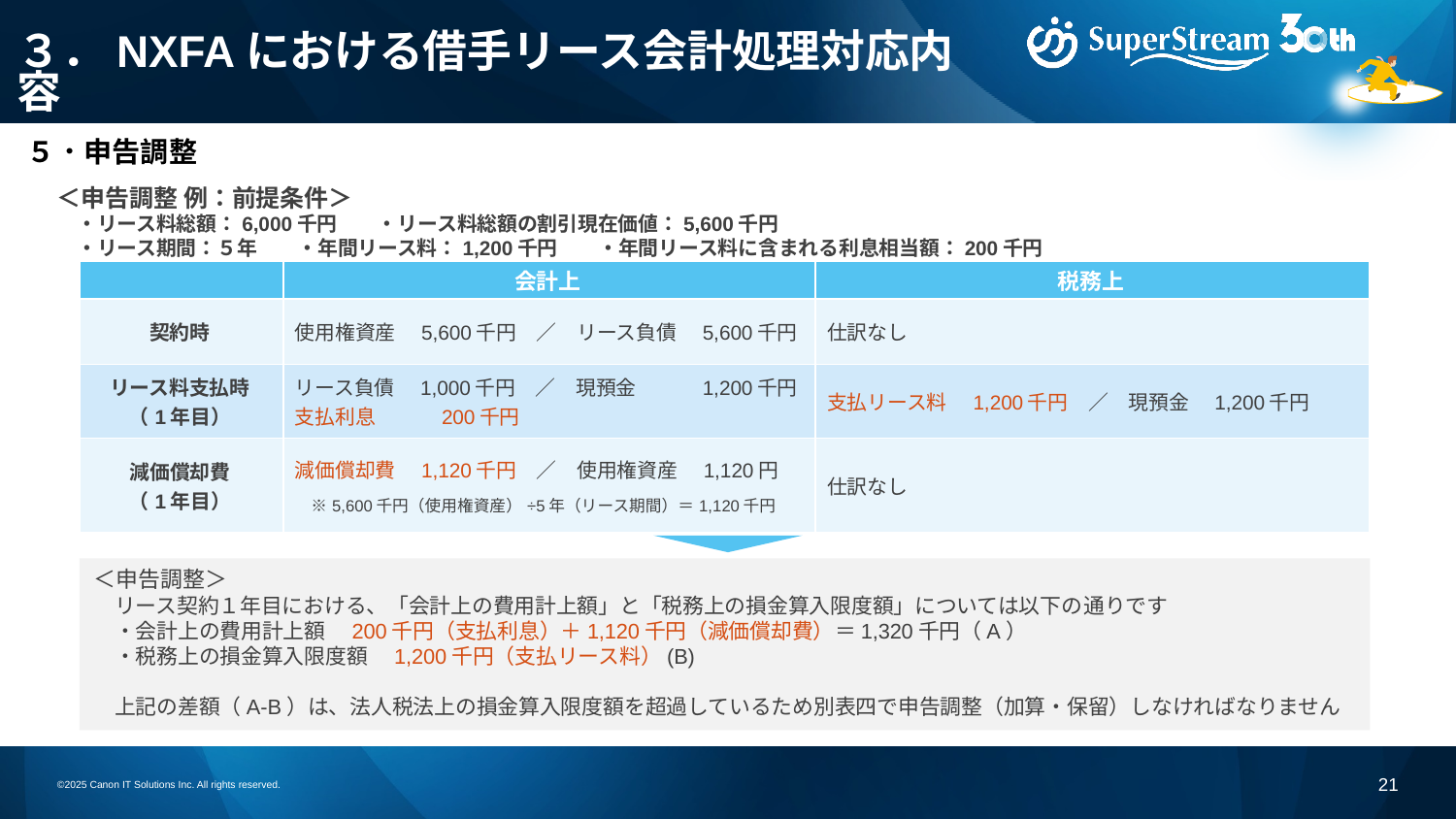

# ３．NXFAにおける借手リース会計処理対応内容
５．申告調整
＜申告調整 例：前提条件＞
　・リース料総額：6,000千円　　・リース料総額の割引現在価値：5,600千円
　・リース期間：５年　　・年間リース料：1,200千円　　・年間リース料に含まれる利息相当額：200千円
|  | 会計上 | 税務上 |
| --- | --- | --- |
| 契約時 | 使用権資産　5,600千円　／　リース負債　5,600千円 | 仕訳なし |
| リース料支払時 （1年目） | リース負債　1,000千円　／　現預金　　　1,200千円 支払利息　　　200千円 | 支払リース料　1,200千円　／　現預金　1,200千円 |
| 減価償却費 （1年目） | 減価償却費　1,120千円　／　使用権資産　1,120円 　※5,600千円（使用権資産）÷5年（リース期間）＝1,120千円 | 仕訳なし |

＜申告調整＞
　リース契約１年目における、「会計上の費用計上額」と「税務上の損金算入限度額」については以下の通りです
　・会計上の費用計上額　200千円（支払利息）＋1,120千円（減価償却費）＝1,320千円（A）
　・税務上の損金算入限度額　1,200千円（支払リース料）(B)

　上記の差額（A-B）は、法人税法上の損金算入限度額を超過しているため別表四で申告調整（加算・保留）しなければなりません

©2025 Canon IT Solutions Inc. All rights reserved.
21